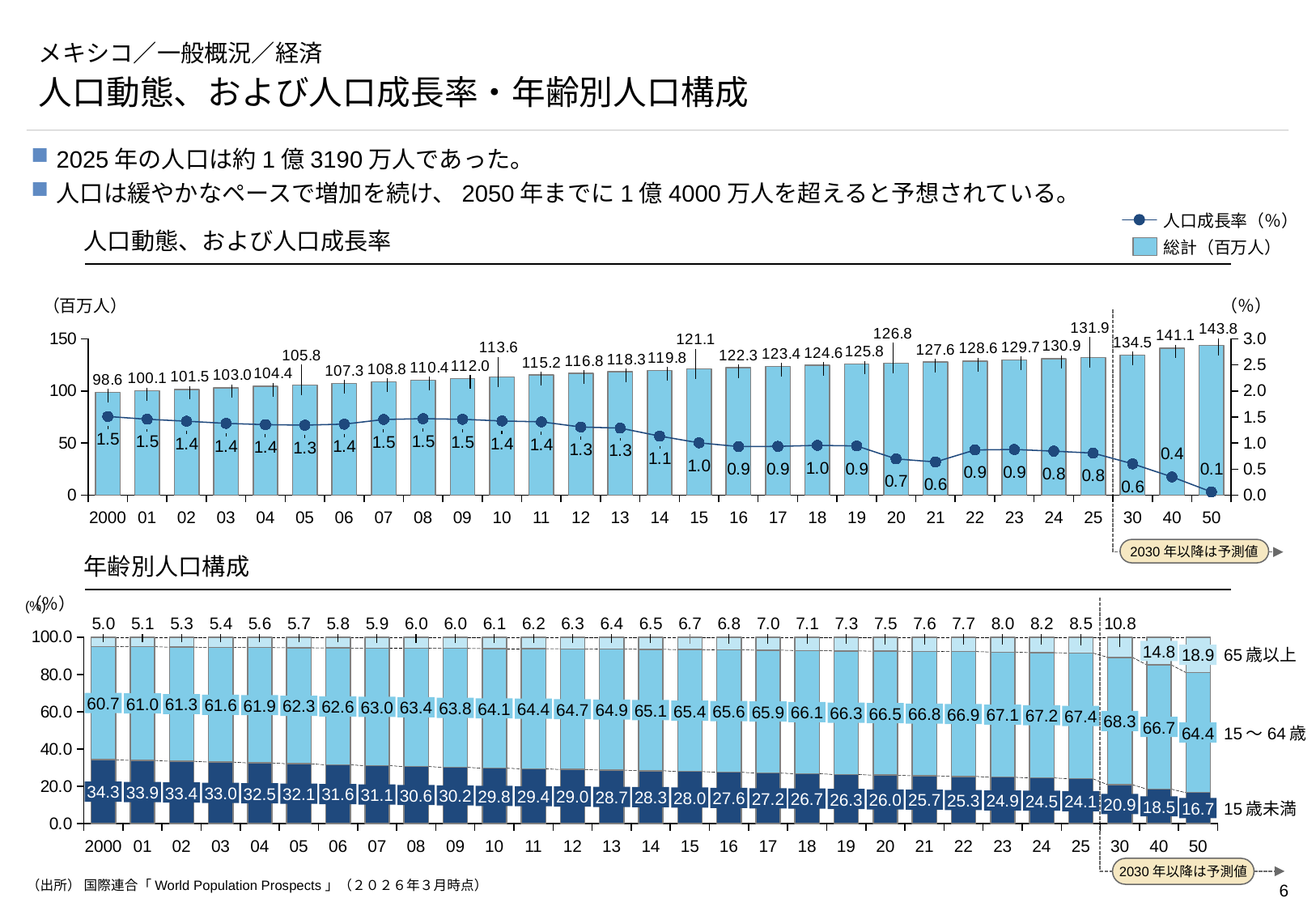

# メキシコ／一般概況／経済
人口動態、および人口成長率・年齢別人口構成
2025年の人口は約1億3190万人であった。
人口は緩やかなペースで増加を続け、2050年までに1億4000万人を超えると予想されている。
人口成長率（％）

人口動態、および人口成長率
総計（百万人）

（百万人）
（％）

### Chart

| Category |  |  |
|---|---|---|
2030年以降は予測値
2000
01
02
03
04
05
06
07
08
09
10
11
12
13
14
15
16
17
18
19
20
21
22
23
30
40
50
24
25
年齢別人口構成
（％）

### Chart

| Category |  |  |  |
|---|---|---|---|
(%)

2030年以降は予測値
14.8
18.9
65歳以上
60.7
61.0
61.3
61.6
61.9
62.3
62.6
63.0
63.4
63.8
64.1
64.4
64.7
64.9
65.1
65.4
65.6
65.9
66.1
66.3
66.5
66.8
66.9
67.1
67.2
67.4
68.3
66.7
64.4
15～64歳
34.3
33.9
33.4
33.0
32.5
32.1
31.6
31.1
30.6
30.2
29.8
29.4
29.0
28.7
28.3
28.0
27.6
27.2
26.7
26.3
26.0
25.7
25.3
24.9
24.5
24.1
20.9
18.5
16.7
15歳未満
2000
01
02
03
04
05
06
07
08
09
10
11
12
13
14
15
16
17
18
19
20
21
22
23
24
25
30
40
50
（出所） 国際連合「World Population Prospects」（２０２６年３月時点）